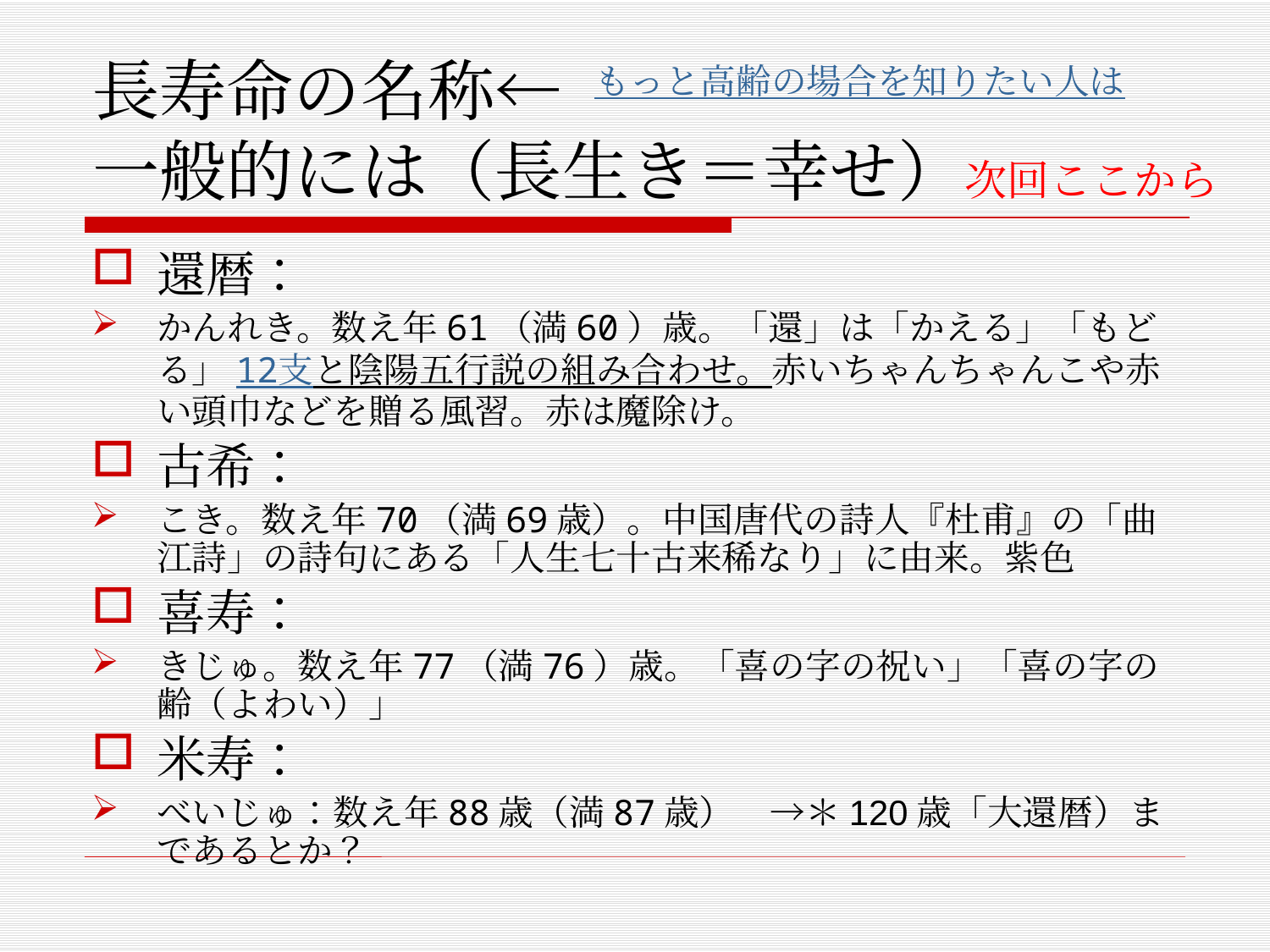

# 長寿命の名称← 一般的には（長生き＝幸せ）次回ここから
もっと高齢の場合を知りたい人は
還暦：
かんれき。数え年61（満60）歳。「還」は「かえる」「もどる」12支と陰陽五行説の組み合わせ。赤いちゃんちゃんこや赤い頭巾などを贈る風習。赤は魔除け。
古希：
こき。数え年70（満69歳）。中国唐代の詩人『杜甫』の「曲江詩」の詩句にある「人生七十古来稀なり」に由来。紫色
喜寿：
きじゅ。数え年77（満76）歳。「喜の字の祝い」「喜の字の齢（よわい）」
米寿：
べいじゅ：数え年88歳（満87歳）　→＊120歳「大還暦）まであるとか？